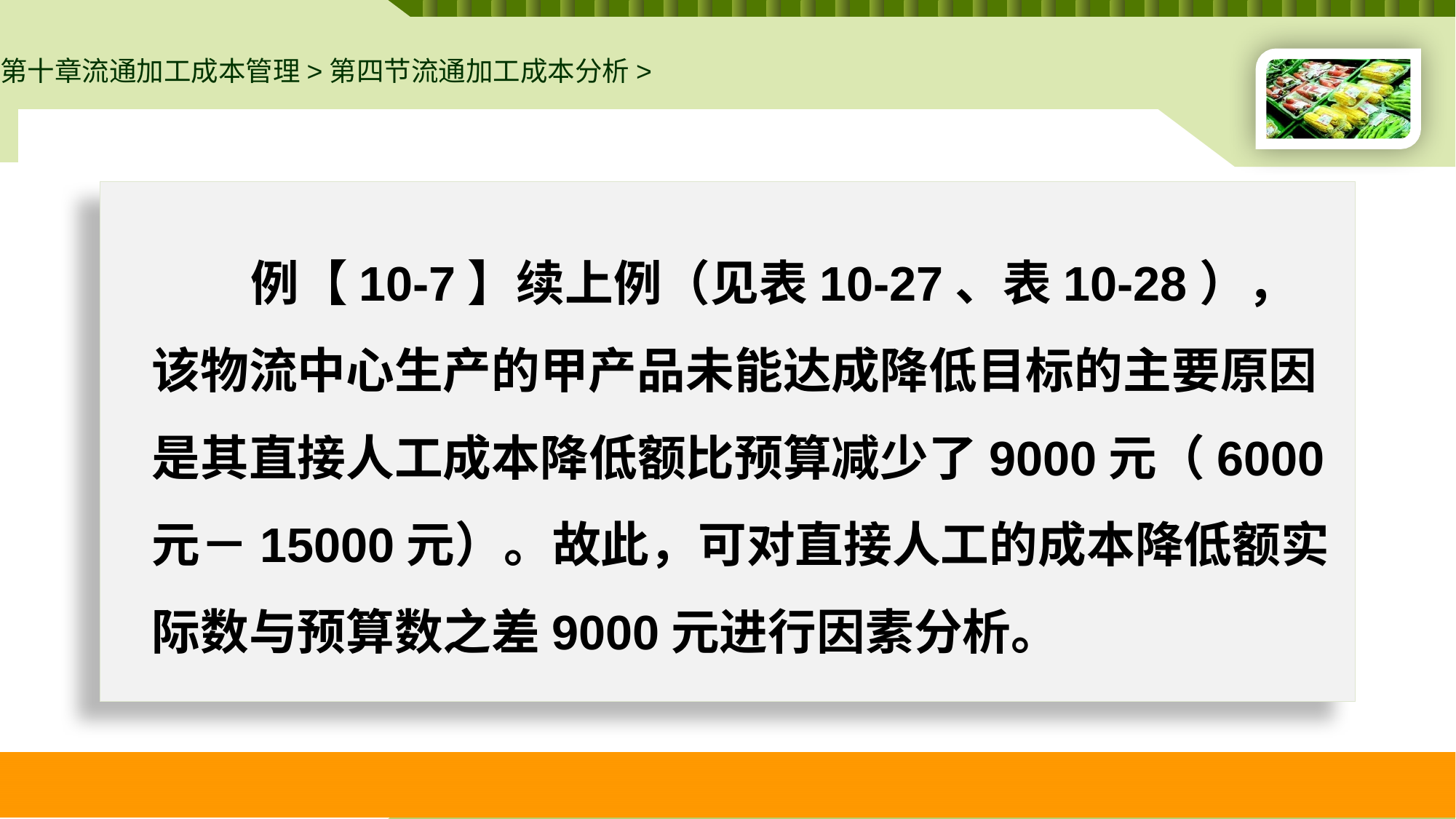

第十章流通加工成本管理>第四节流通加工成本分析>
例【10-7】续上例（见表10-27、表10-28），该物流中心生产的甲产品未能达成降低目标的主要原因是其直接人工成本降低额比预算减少了9000元（6000元－15000元）。故此，可对直接人工的成本降低额实际数与预算数之差9000元进行因素分析。